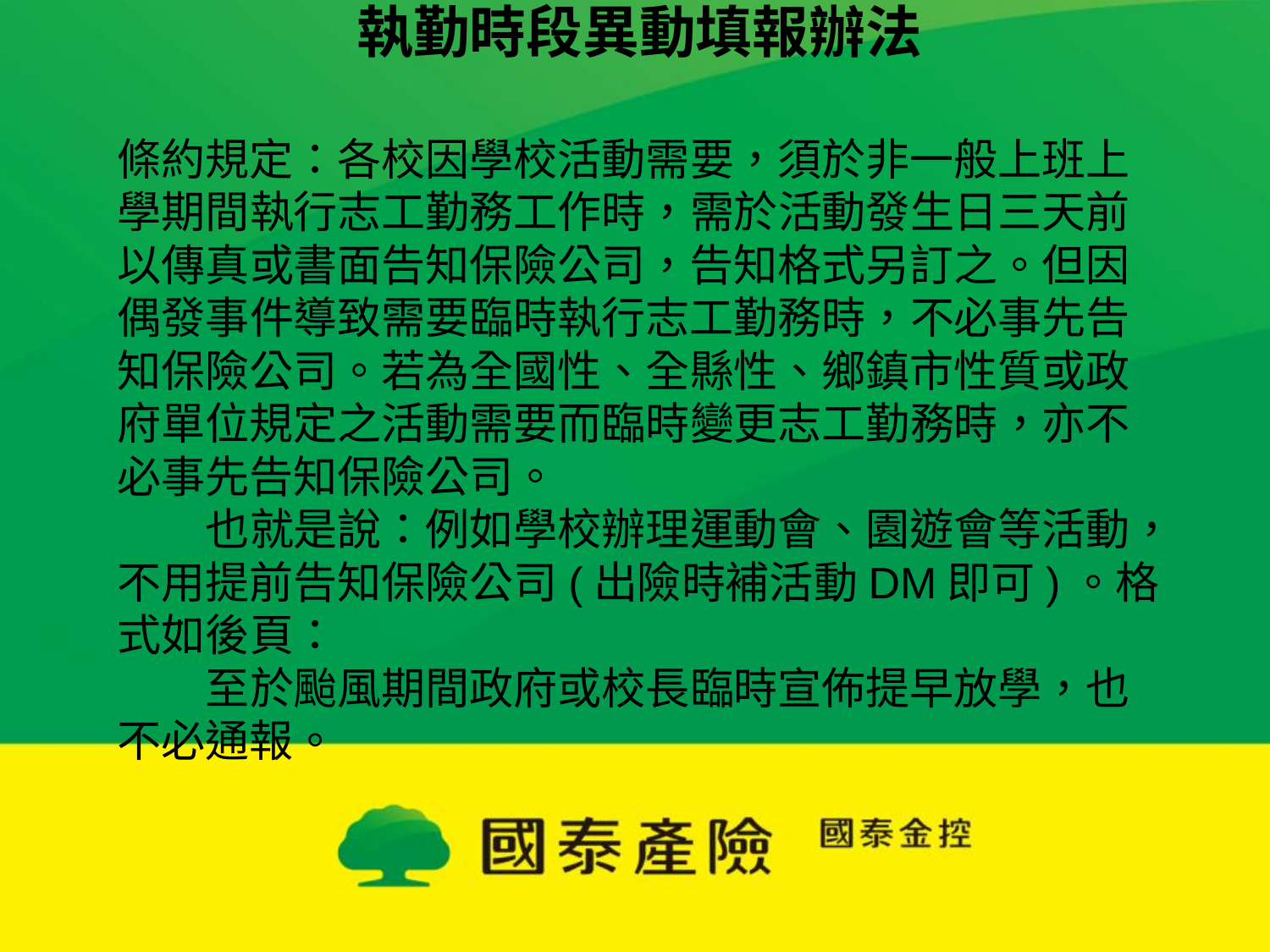

# 執勤時段異動填報辦法 條約規定：各校因學校活動需要，須於非一般上班上學期間執行志工勤務工作時，需於活動發生日三天前以傳真或書面告知保險公司，告知格式另訂之。但因偶發事件導致需要臨時執行志工勤務時，不必事先告知保險公司。若為全國性、全縣性、鄉鎮市性質或政府單位規定之活動需要而臨時變更志工勤務時，亦不必事先告知保險公司。 　　也就是說：例如學校辦理運動會、園遊會等活動，不用提前告知保險公司(出險時補活動DM即可)。格式如後頁： 　　至於颱風期間政府或校長臨時宣佈提早放學，也不必通報。